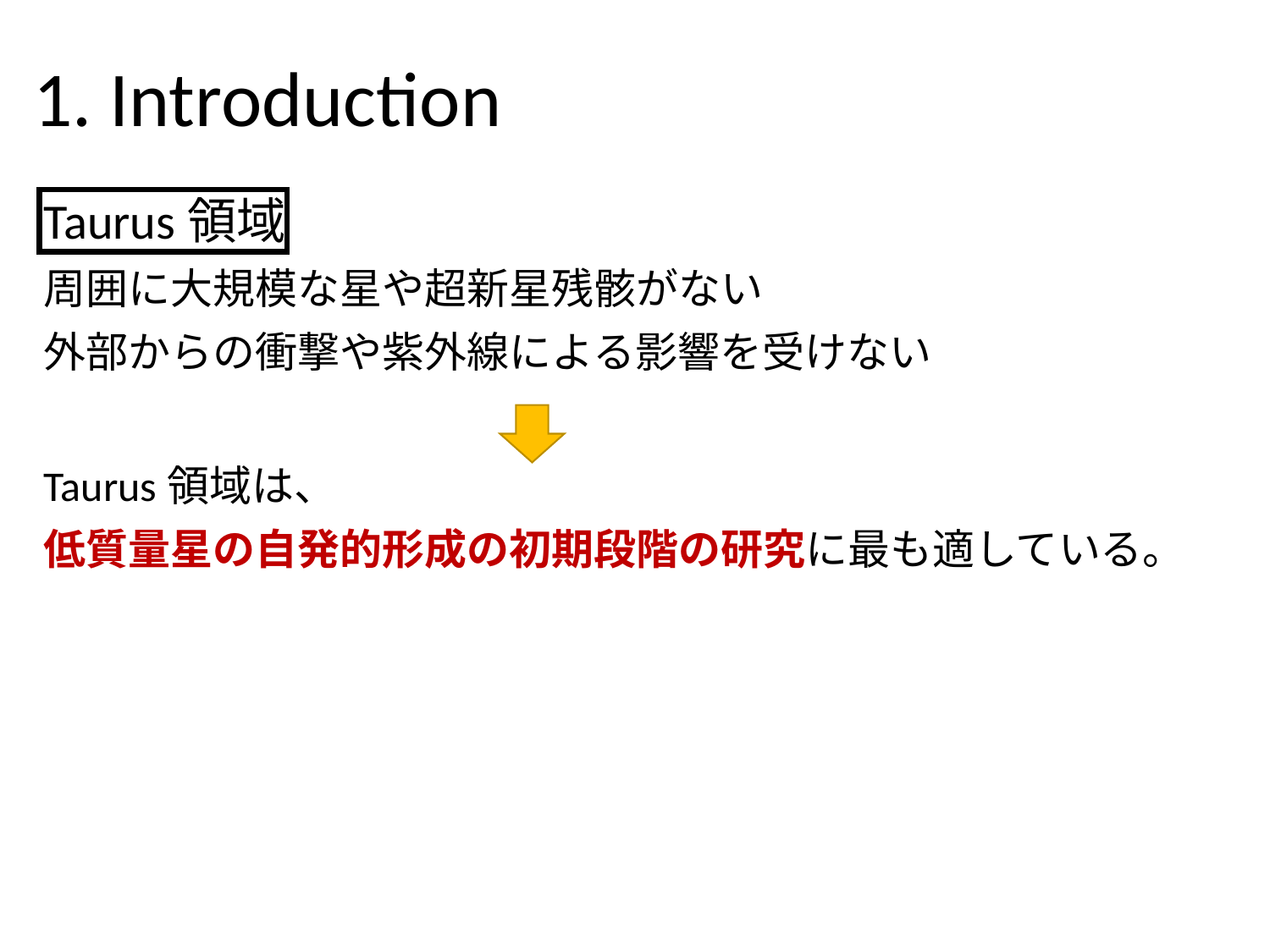

# 1. Introduction

Taurus領域
周囲に大規模な星や超新星残骸がない
外部からの衝撃や紫外線による影響を受けない

Taurus領域は、
低質量星の自発的形成の初期段階の研究に最も適している。